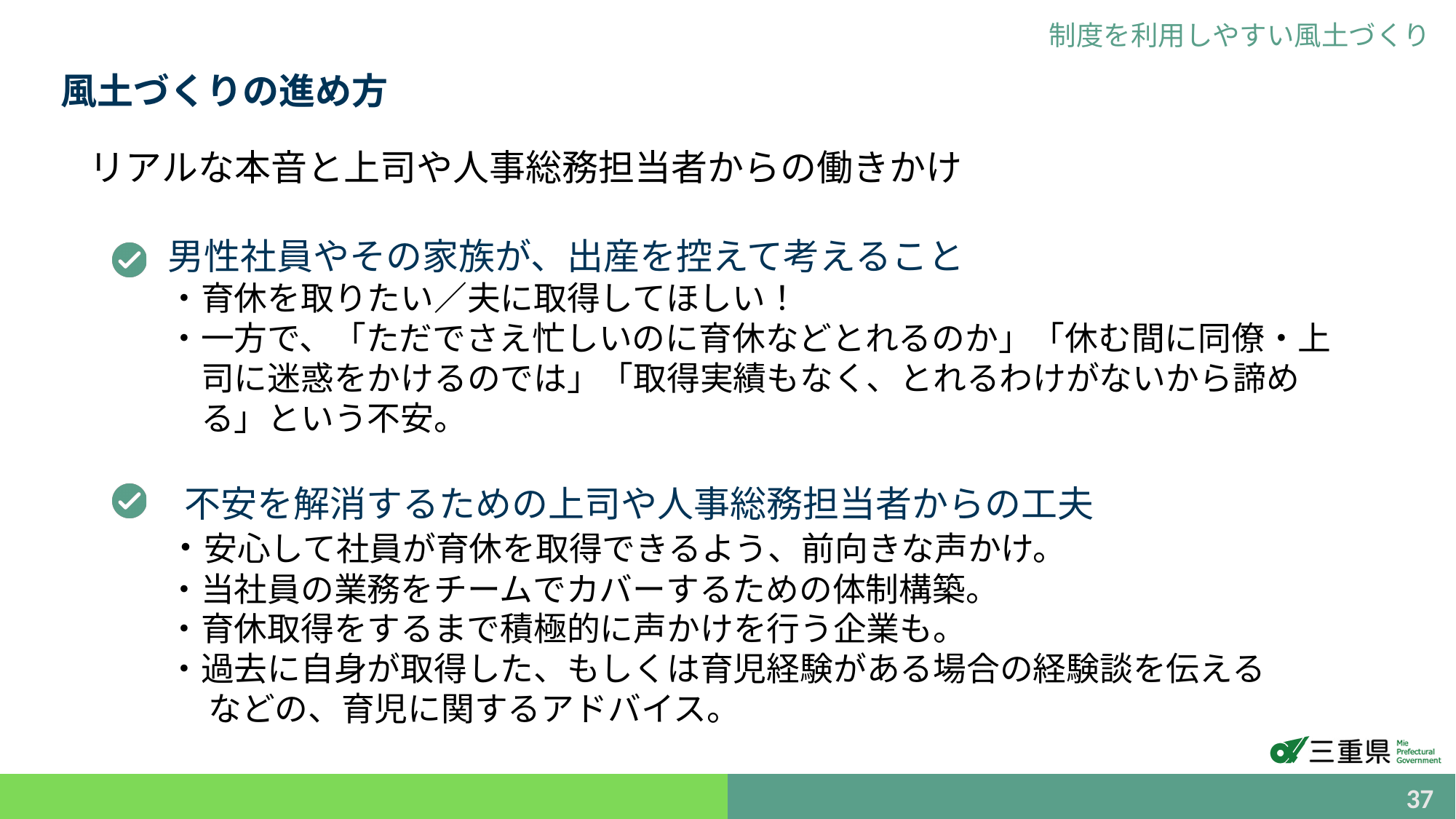

制度を利用しやすい風土づくり
風土づくりの進め方
リアルな本音と上司や人事総務担当者からの働きかけ
男性社員やその家族が、出産を控えて考えること
・育休を取りたい／夫に取得してほしい！
・一方で、「ただでさえ忙しいのに育休などとれるのか」「休む間に同僚・上
　司に迷惑をかけるのでは」「取得実績もなく、とれるわけがないから諦め
　る」という不安。

 不安を解消するための上司や人事総務担当者からの工夫
・安心して社員が育休を取得できるよう、前向きな声かけ。
・当社員の業務をチームでカバーするための体制構築。
・育休取得をするまで積極的に声かけを行う企業も。
・過去に自身が取得した、もしくは育児経験がある場合の経験談を伝える
　 などの、育児に関するアドバイス。